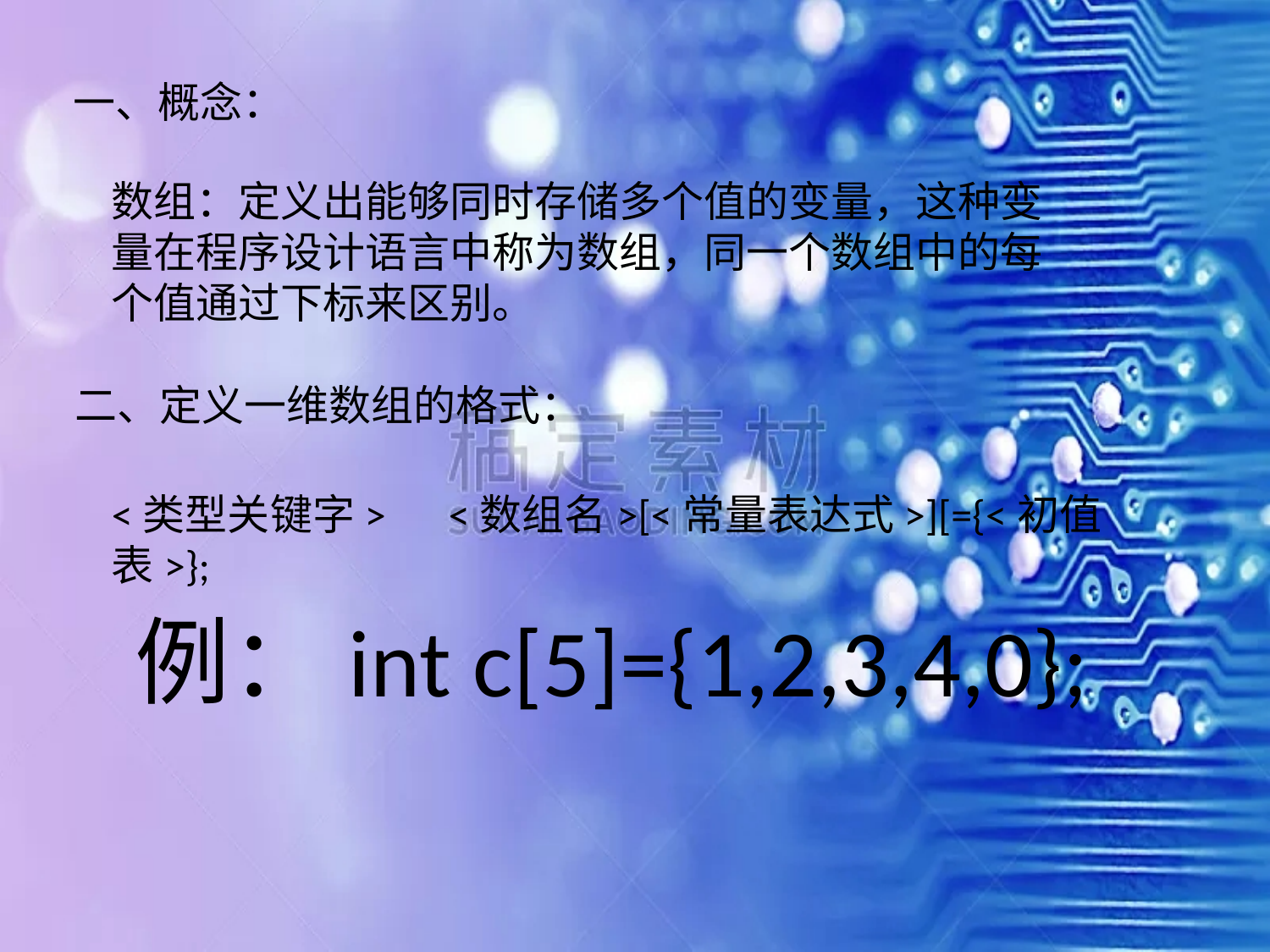

一、概念：
数组：定义出能够同时存储多个值的变量，这种变量在程序设计语言中称为数组，同一个数组中的每个值通过下标来区别。
二、定义一维数组的格式：
<类型关键字>　<数组名>[<常量表达式>][={<初值表>};
例：int c[5]={1,2,3,4,0};